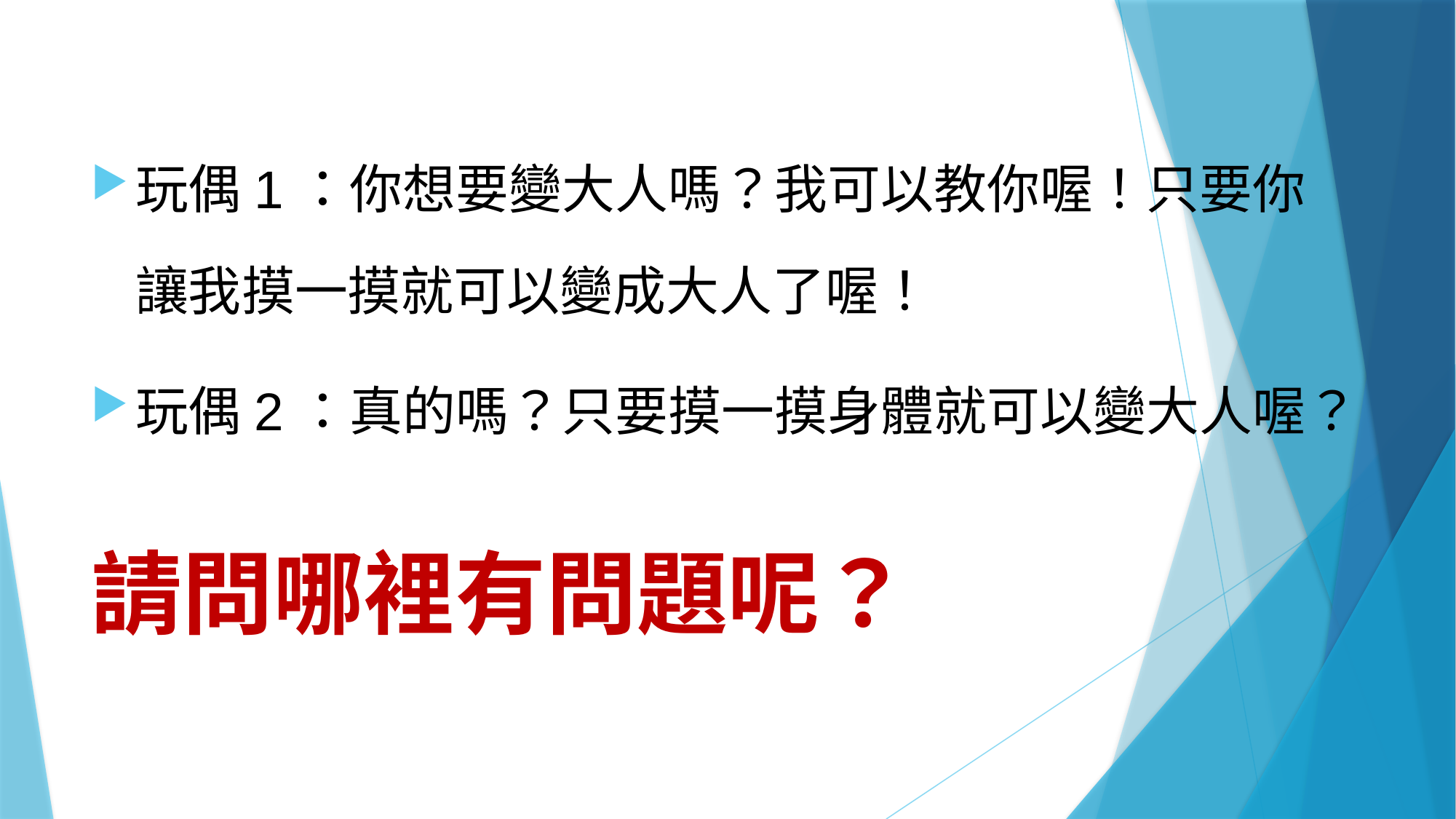

玩偶1：你想要變大人嗎？我可以教你喔！只要你讓我摸一摸就可以變成大人了喔！
玩偶2：真的嗎？只要摸一摸身體就可以變大人喔？

請問哪裡有問題呢？